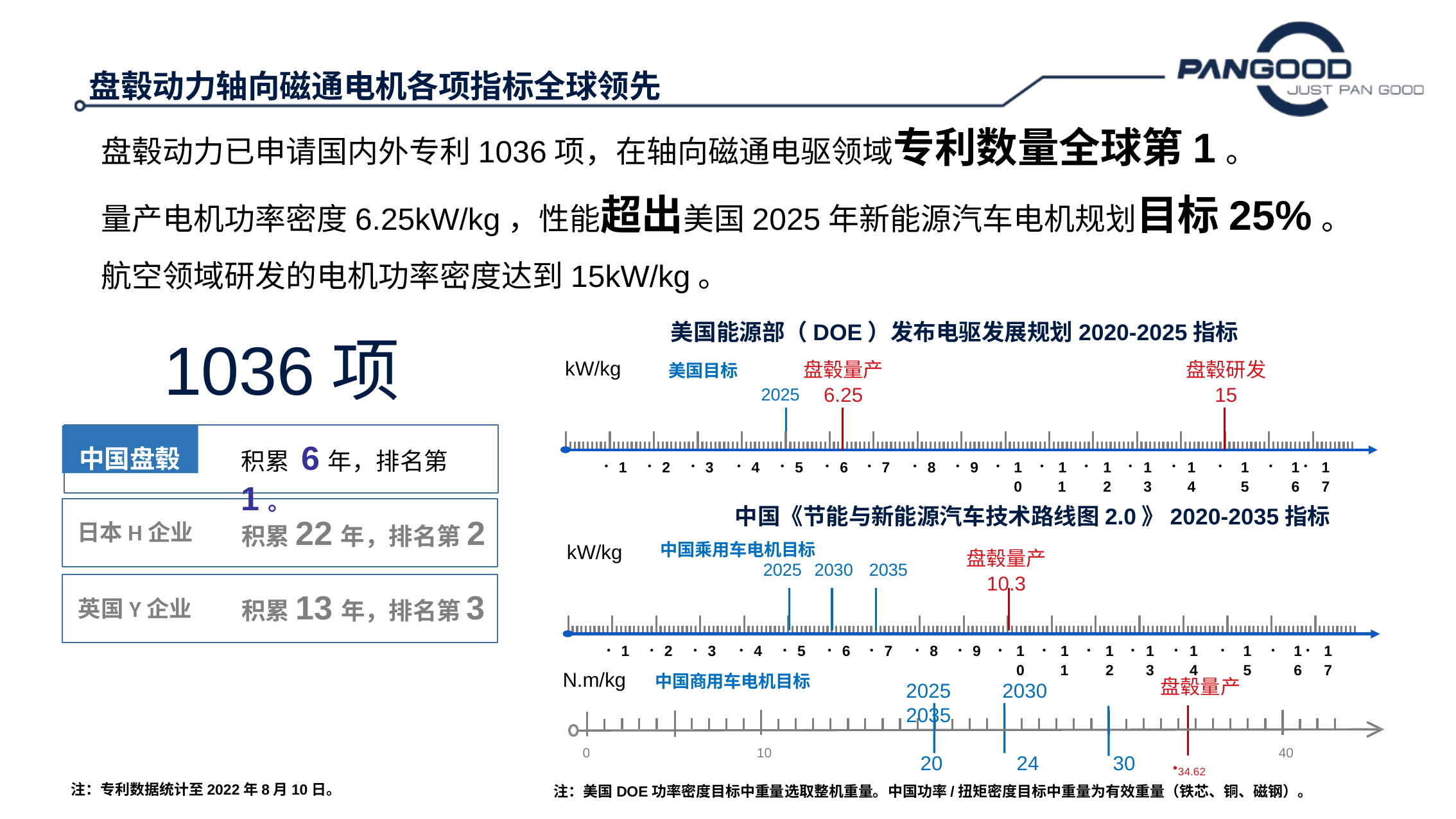

盘毂动力轴向磁通电机各项指标全球领先
盘毂动力已申请国内外专利1036项，在轴向磁通电驱领域专利数量全球第1。
量产电机功率密度6.25kW/kg，性能超出美国2025年新能源汽车电机规划目标25%。
航空领域研发的电机功率密度达到15kW/kg。
美国能源部（DOE）发布电驱发展规划2020-2025指标
kW/kg
盘毂量产
6.25
盘毂研发
15
美国目标
2025

1
2
3
4
5
6
7
8
9
10
11
12
13
14
15
16
17
中国《节能与新能源汽车技术路线图2.0》2020-2035指标
中国乘用车电机目标
kW/kg
盘毂量产
10.3
2025
2030
2035

1
2
3
4
5
6
7
8
9
10
11
12
13
14
15
16
17
N.m/kg
中国商用车电机目标
盘毂量产
2025	2030	2035

0
10
40
20	24	30
34.62
注：美国DOE功率密度目标中重量选取整机重量。中国功率/扭矩密度目标中重量为有效重量（铁芯、铜、磁钢）。
1036项

中国盘毂
积累 6年，排名第1。

日本H企业
积累22年，排名第2

英国Y企业
积累13年，排名第3
注：专利数据统计至2022年8月10日。